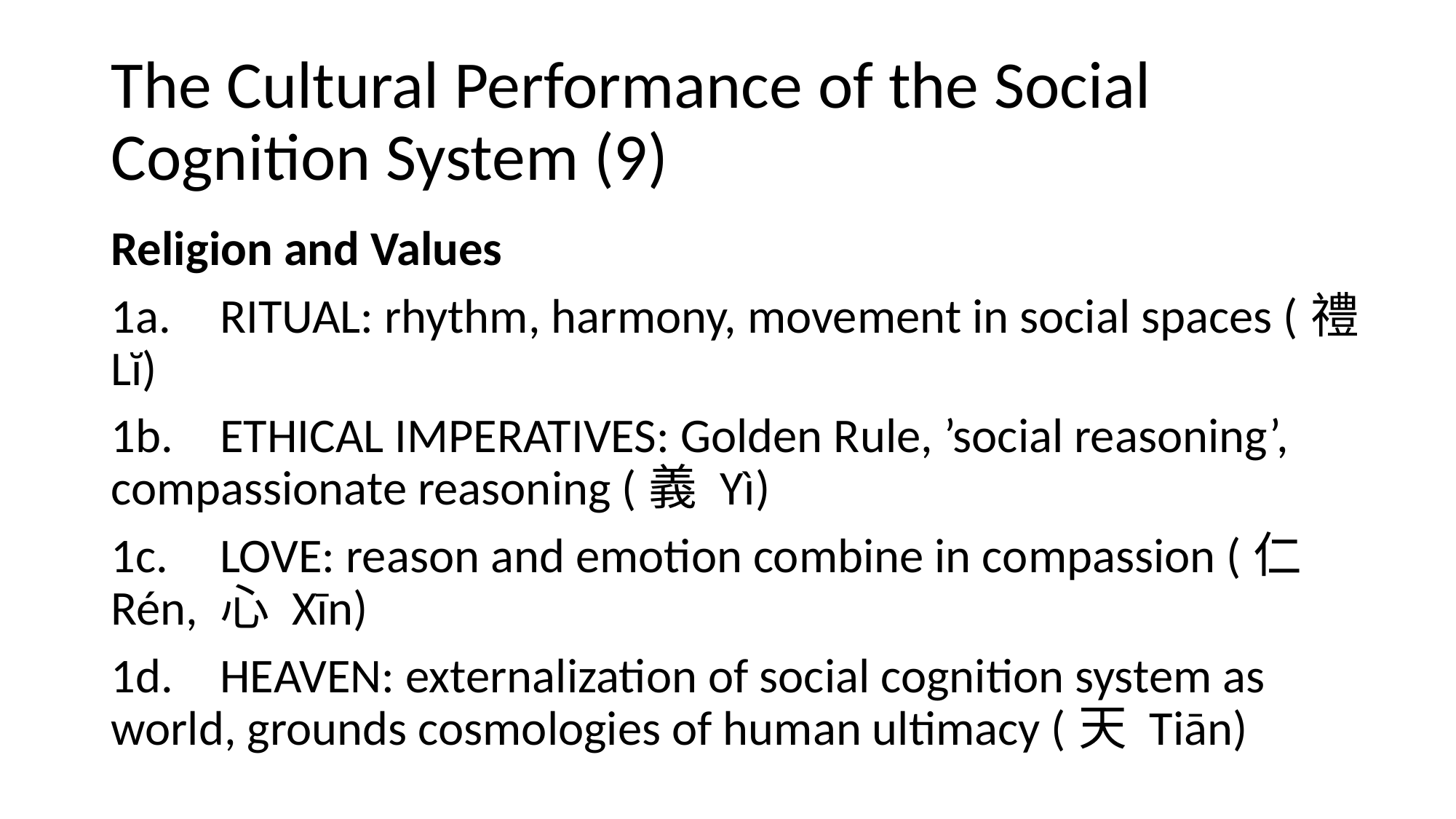

# The Cultural Performance of the Social Cognition System (9)
Religion and Values
1a.	RITUAL: rhythm, harmony, movement in social spaces (禮 Lĭ)
1b.	ETHICAL IMPERATIVES: Golden Rule, ’social reasoning’, compassionate reasoning (義 Yì)
1c.	LOVE: reason and emotion combine in compassion (仁 Rén, 心 Xīn)
1d.	HEAVEN: externalization of social cognition system as world, grounds cosmologies of human ultimacy (天 Tiān)